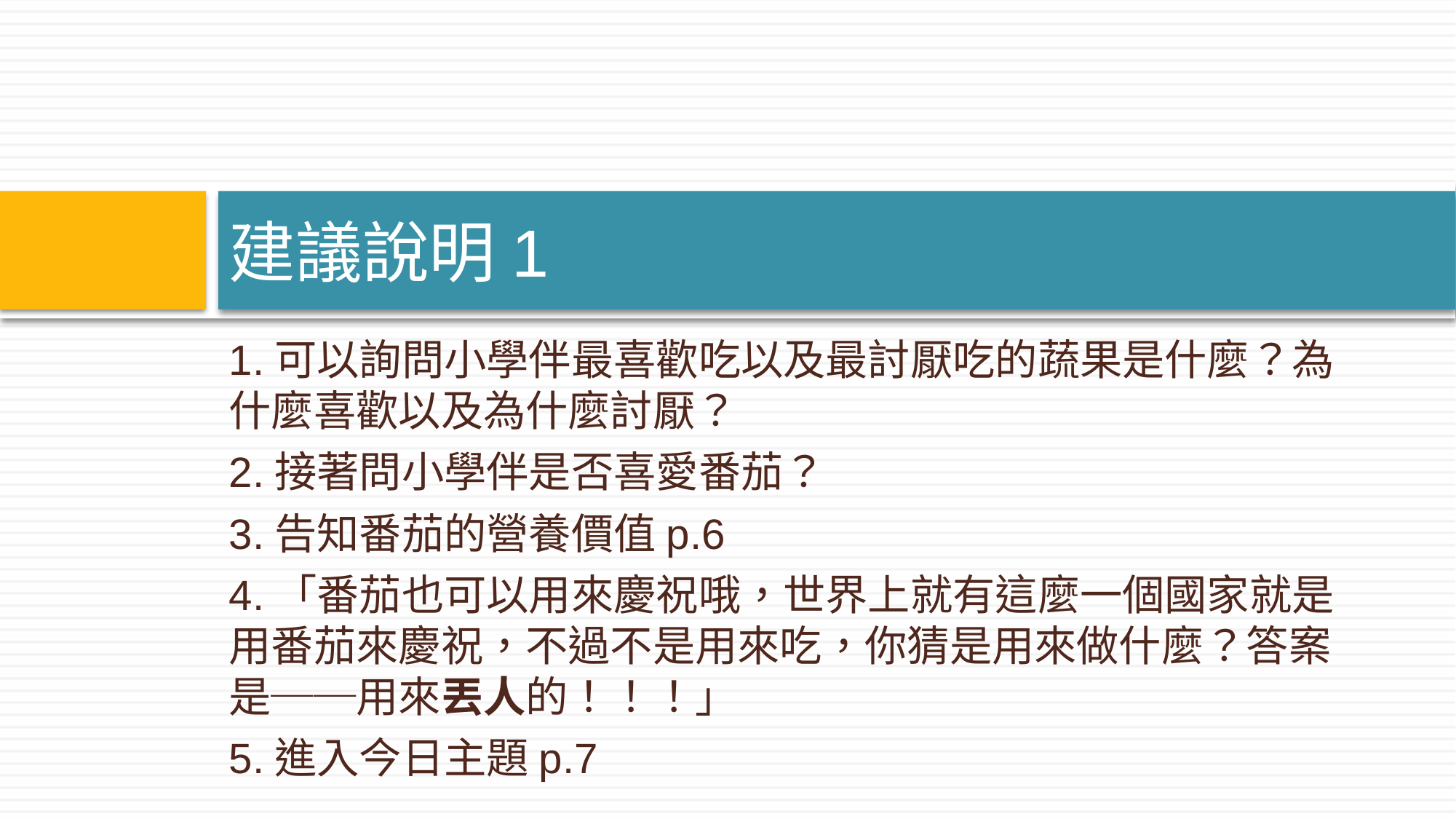

# 建議說明1
1.可以詢問小學伴最喜歡吃以及最討厭吃的蔬果是什麼？為什麼喜歡以及為什麼討厭？
2.接著問小學伴是否喜愛番茄？
3.告知番茄的營養價值p.6
4.「番茄也可以用來慶祝哦，世界上就有這麼一個國家就是用番茄來慶祝，不過不是用來吃，你猜是用來做什麼？答案是──用來丟人的！！！」
5.進入今日主題p.7